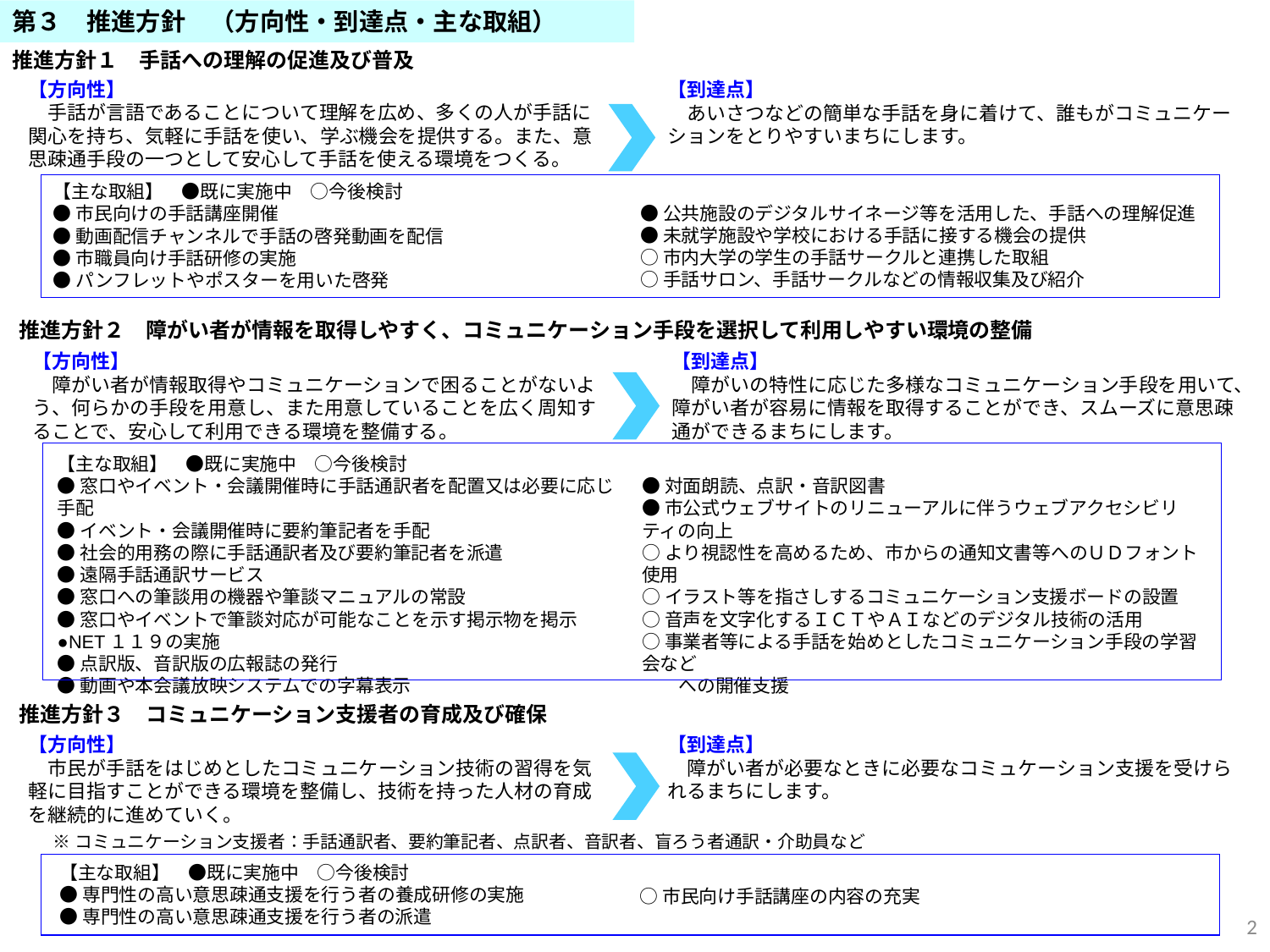

第３　推進方針　（方向性・到達点・主な取組）
推進方針１　手話への理解の促進及び普及
【方向性】
　手話が言語であることについて理解を広め、多くの人が手話に関心を持ち、気軽に手話を使い、学ぶ機会を提供する。また、意思疎通手段の一つとして安心して手話を使える環境をつくる。
【到達点】
　あいさつなどの簡単な手話を身に着けて、誰もがコミュニケーションをとりやすいまちにします。

【主な取組】　●既に実施中　○今後検討
●市民向けの手話講座開催
●動画配信チャンネルで手話の啓発動画を配信
●市職員向け手話研修の実施
●パンフレットやポスターを用いた啓発

●公共施設のデジタルサイネージ等を活用した、手話への理解促進
●未就学施設や学校における手話に接する機会の提供
○市内大学の学生の手話サークルと連携した取組
○手話サロン、手話サークルなどの情報収集及び紹介
推進方針２　障がい者が情報を取得しやすく、コミュニケーション手段を選択して利用しやすい環境の整備
【方向性】
　障がい者が情報取得やコミュニケーションで困ることがないよう、何らかの手段を用意し、また用意していることを広く周知することで、安心して利用できる環境を整備する。
【到達点】
　障がいの特性に応じた多様なコミュニケーション手段を用いて、障がい者が容易に情報を取得することができ、スムーズに意思疎通ができるまちにします。

【主な取組】　●既に実施中　○今後検討
●窓口やイベント・会議開催時に手話通訳者を配置又は必要に応じ手配
●イベント・会議開催時に要約筆記者を手配
●社会的用務の際に手話通訳者及び要約筆記者を派遣
●遠隔手話通訳サービス
●窓口への筆談用の機器や筆談マニュアルの常設
●窓口やイベントで筆談対応が可能なことを示す掲示物を掲示
●NET１１９の実施
●点訳版、音訳版の広報誌の発行
●動画や本会議放映システムでの字幕表示
●対面朗読、点訳・音訳図書
●市公式ウェブサイトのリニューアルに伴うウェブアクセシビリティの向上
○より視認性を高めるため、市からの通知文書等へのＵＤフォント使用
○イラスト等を指さしするコミュニケーション支援ボードの設置
○音声を文字化するＩＣＴやＡＩなどのデジタル技術の活用
○事業者等による手話を始めとしたコミュニケーション手段の学習会など
　　への開催支援
推進方針３　コミュニケーション支援者の育成及び確保
【方向性】
　市民が手話をはじめとしたコミュニケーション技術の習得を気軽に目指すことができる環境を整備し、技術を持った人材の育成を継続的に進めていく。
【到達点】
　障がい者が必要なときに必要なコミュケーション支援を受けられるまちにします。

※コミュニケーション支援者：手話通訳者、要約筆記者、点訳者、音訳者、盲ろう者通訳・介助員など

【主な取組】　●既に実施中　○今後検討
●専門性の高い意思疎通支援を行う者の養成研修の実施
●専門性の高い意思疎通支援を行う者の派遣
○市民向け手話講座の内容の充実
2